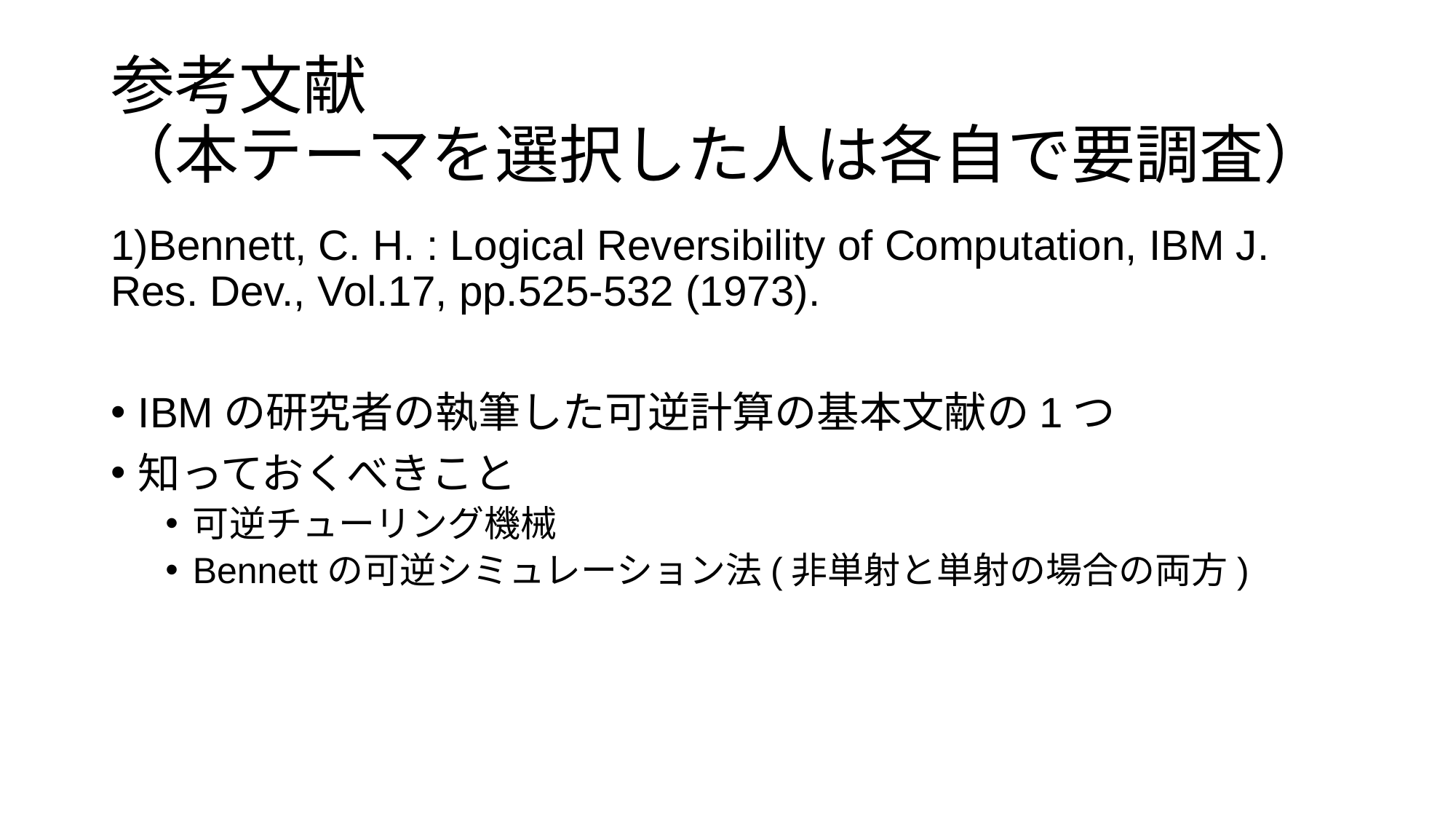

# 参考文献 （本テーマを選択した人は各自で要調査）
1)Bennett, C. H. : Logical Reversibility of Computation, IBM J. Res. Dev., Vol.17, pp.525-532 (1973).

IBMの研究者の執筆した可逆計算の基本文献の1つ
知っておくべきこと
可逆チューリング機械
Bennettの可逆シミュレーション法(非単射と単射の場合の両方)